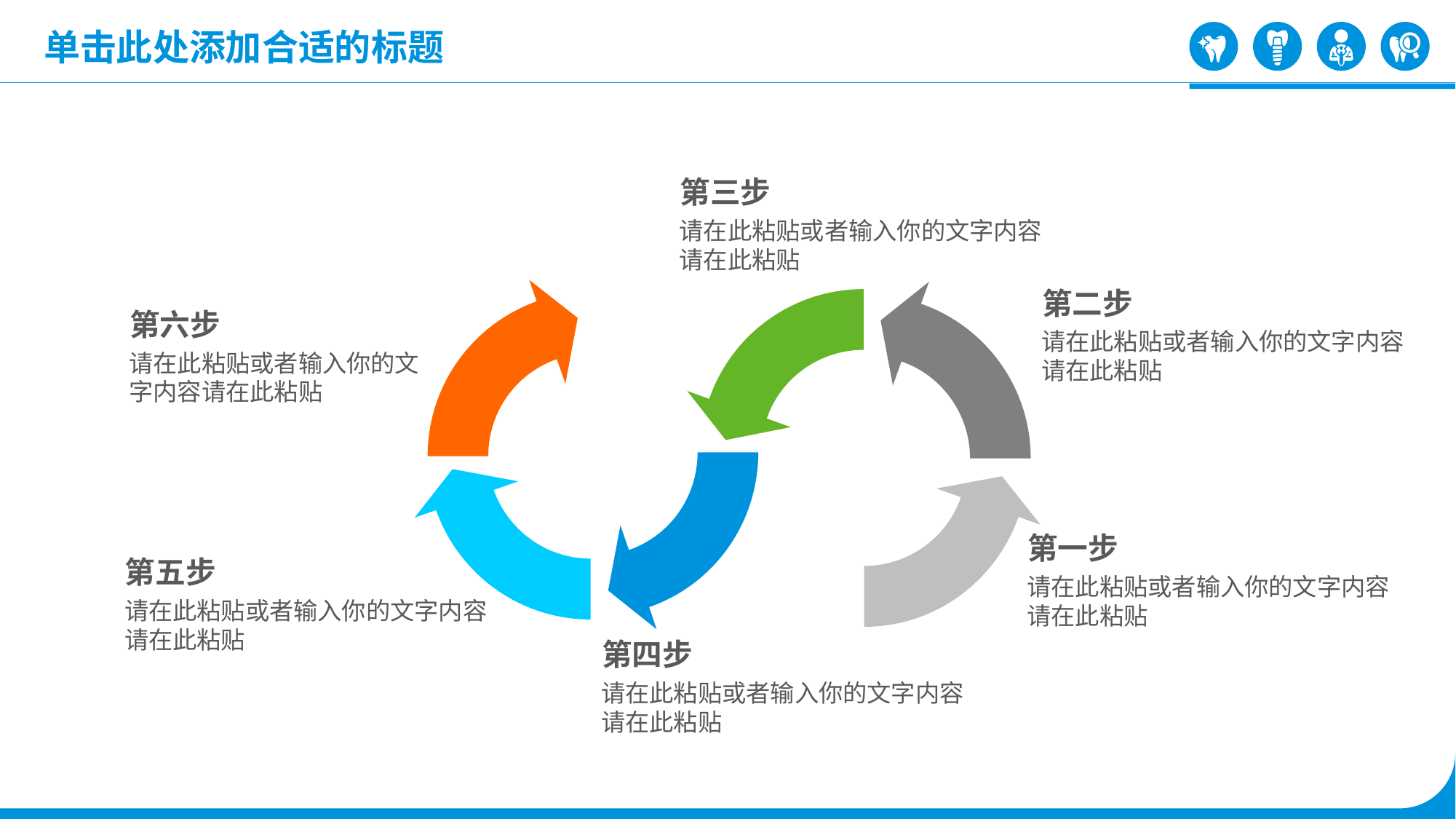

单击此处添加合适的标题
第三步
请在此粘贴或者输入你的文字内容请在此粘贴
第二步
请在此粘贴或者输入你的文字内容请在此粘贴

第六步
请在此粘贴或者输入你的文字内容请在此粘贴

第一步
请在此粘贴或者输入你的文字内容请在此粘贴
第五步
请在此粘贴或者输入你的文字内容请在此粘贴
第四步
请在此粘贴或者输入你的文字内容请在此粘贴